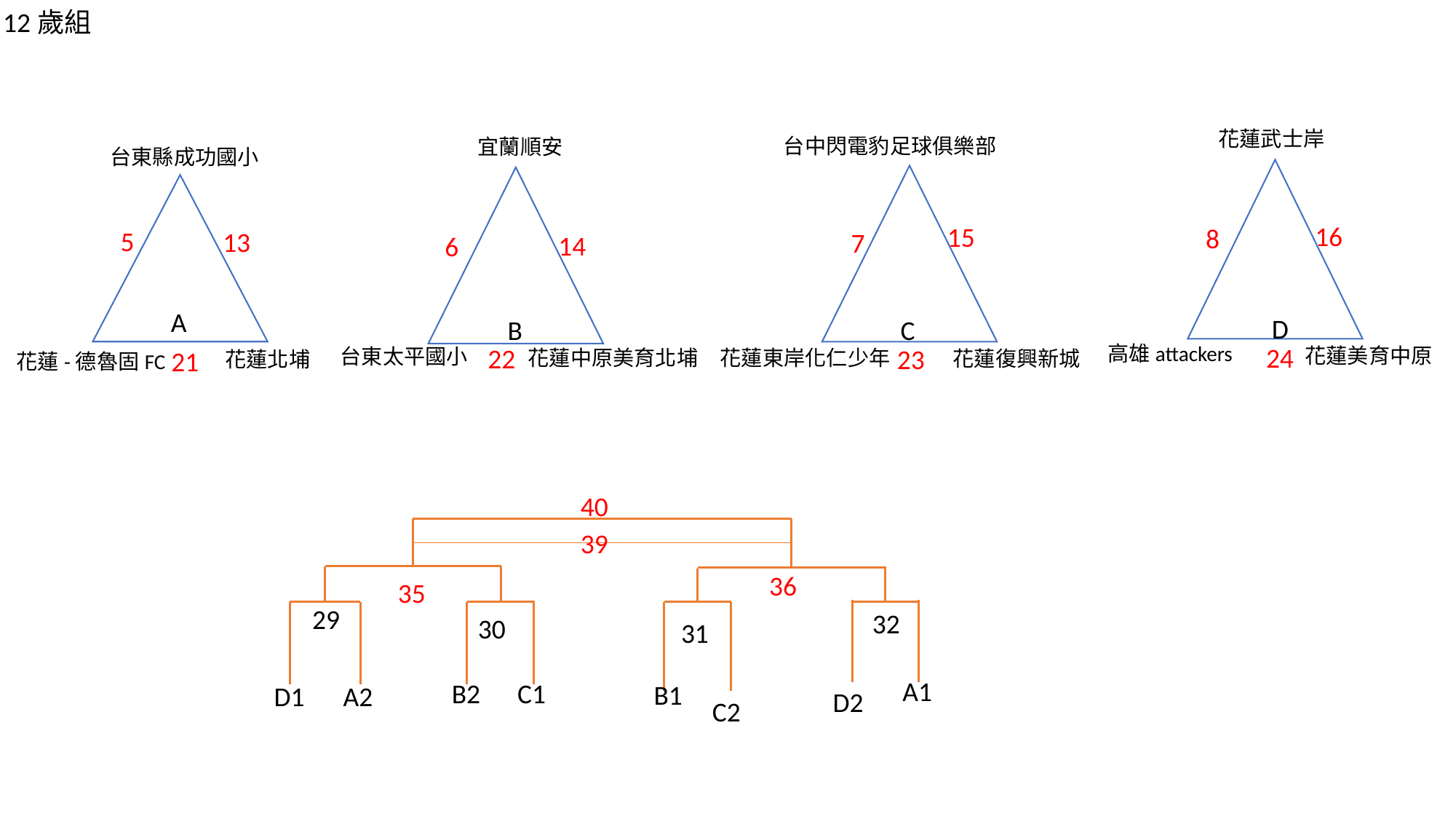

12歲組
花蓮武士岸
台中閃電豹足球俱樂部
宜蘭順安
台東縣成功國小

16
15
8
5
13
7
14
6
A
D
C
B
高雄attackers
24
22
23
花蓮美育中原
台東太平國小
21
花蓮東岸化仁少年
花蓮中原美育北埔
花蓮復興新城
花蓮北埔
花蓮-德魯固FC
40
39
36
35
29
32
30
31
A1
C1
B2
B1
D1
A2
D2
C2